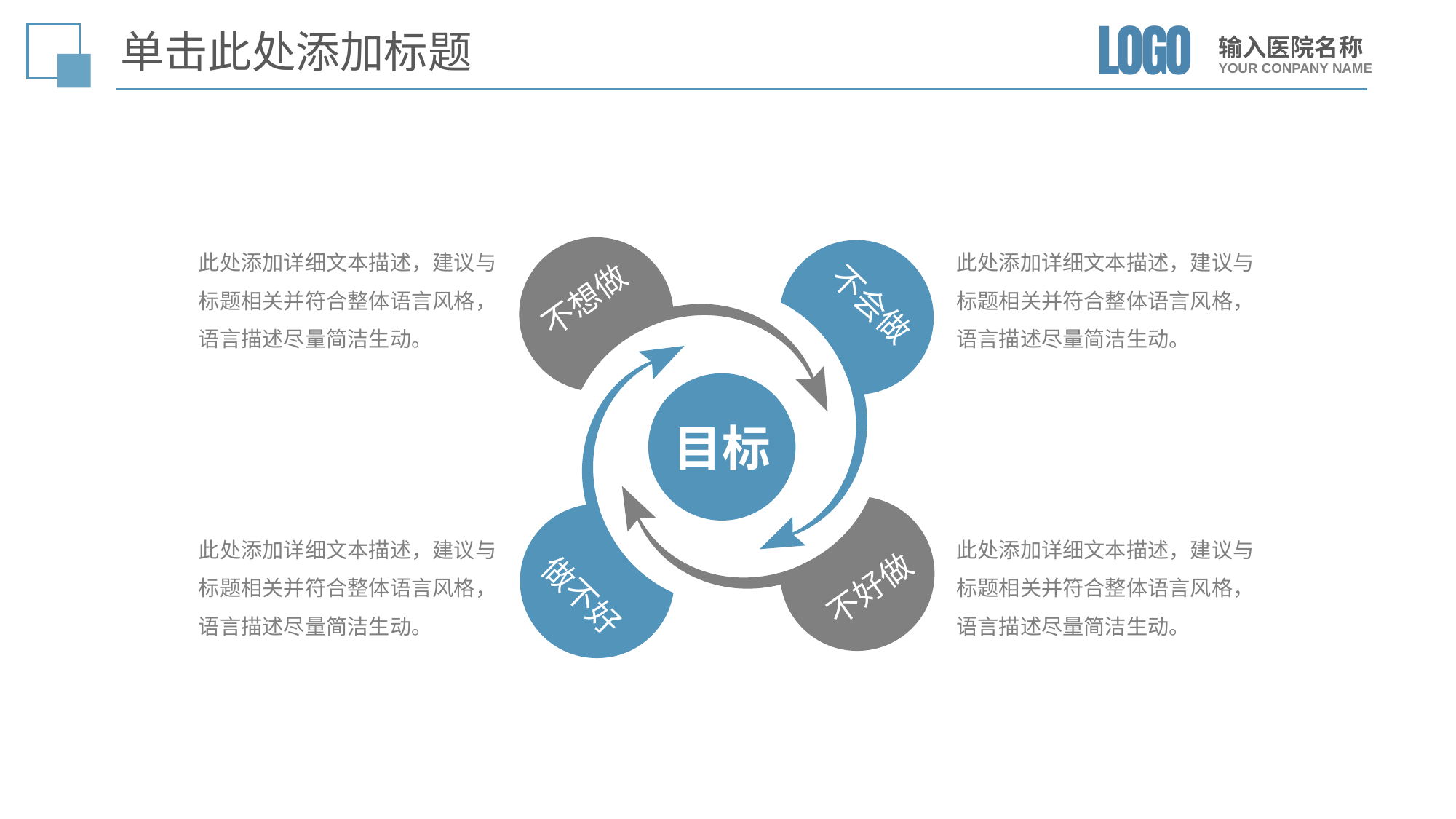

LOGO
输入医院名称
YOUR CONPANY NAME

单击此处添加标题
此处添加详细文本描述，建议与标题相关并符合整体语言风格，语言描述尽量简洁生动。

不想做
此处添加详细文本描述，建议与标题相关并符合整体语言风格，语言描述尽量简洁生动。

不会做
目标

做不好

不好做
此处添加详细文本描述，建议与标题相关并符合整体语言风格，语言描述尽量简洁生动。
此处添加详细文本描述，建议与标题相关并符合整体语言风格，语言描述尽量简洁生动。